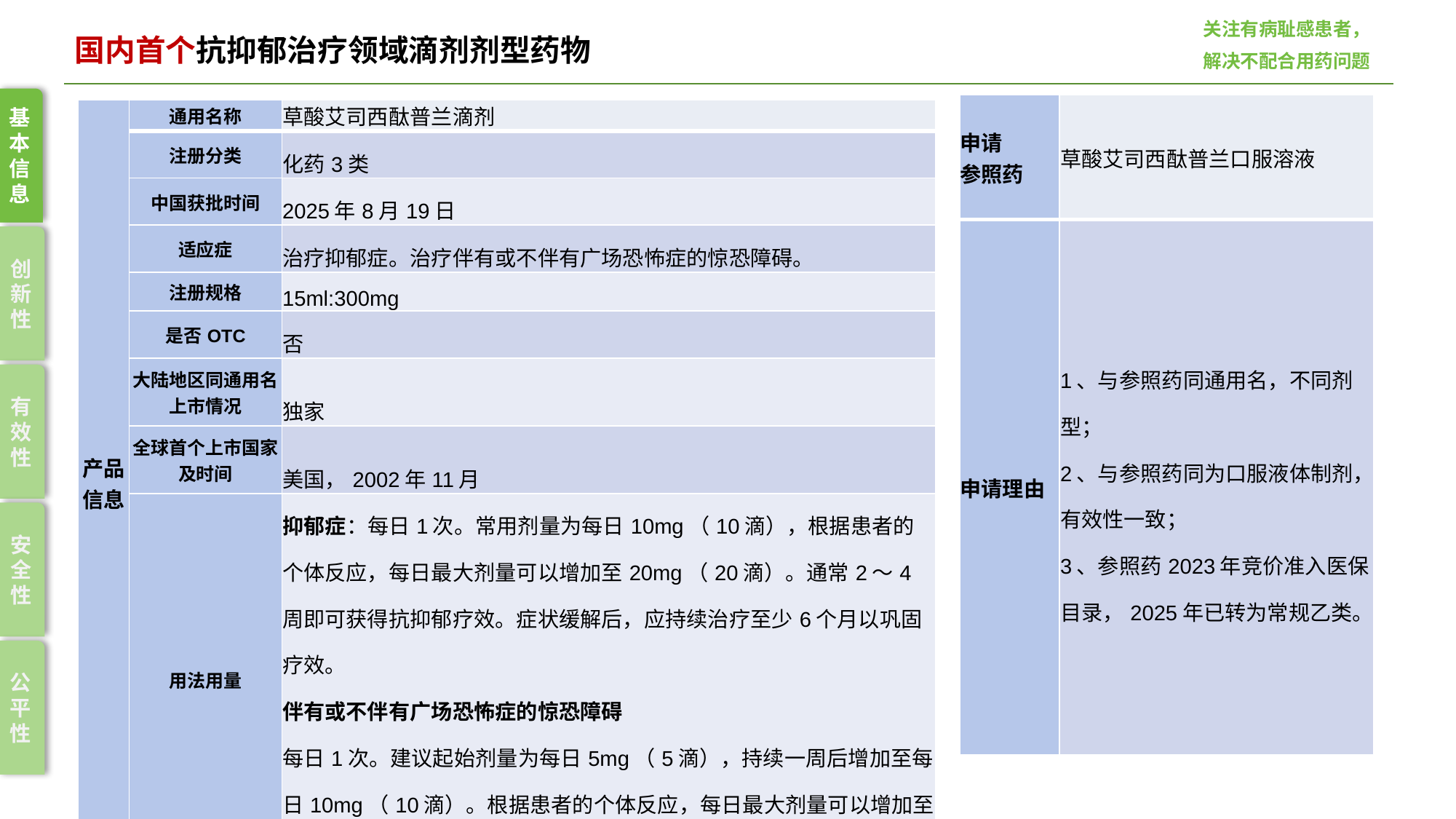

关注有病耻感患者，
解决不配合用药问题
国内首个抗抑郁治疗领域滴剂剂型药物
基本信息
| 申请 参照药 | 草酸艾司西酞普兰口服溶液 |
| --- | --- |
| 申请理由 | 1、与参照药同通用名，不同剂型； 2、与参照药同为口服液体制剂，有效性一致； 3、参照药2023年竞价准入医保目录，2025年已转为常规乙类。 |
| 产品信息 | 通用名称 | 草酸艾司西酞普兰滴剂 |
| --- | --- | --- |
|  | 注册分类 | 化药3类 |
|  | 中国获批时间 | 2025年8月19日 |
|  | 适应症 | 治疗抑郁症。治疗伴有或不伴有广场恐怖症的惊恐障碍。 |
|  | 注册规格 | 15ml:300mg |
|  | 是否OTC | 否 |
|  | 大陆地区同通用名上市情况 | 独家 |
|  | 全球首个上市国家及时间 | 美国，2002年11月 |
|  | 用法用量 | 抑郁症：每日1次。常用剂量为每日10mg（10滴），根据患者的个体反应，每日最大剂量可以增加至20mg（20滴）。通常2～4周即可获得抗抑郁疗效。症状缓解后，应持续治疗至少6个月以巩固疗效。 伴有或不伴有广场恐怖症的惊恐障碍 每日1次。建议起始剂量为每日5mg（5滴），持续一周后增加至每日10mg（10滴）。根据患者的个体反应，每日最大剂量可以增加至20mg（20滴）。治疗约3个月可取得最佳疗效。疗程一般持续数月。 |
创新性
有效性
安全性
公平性